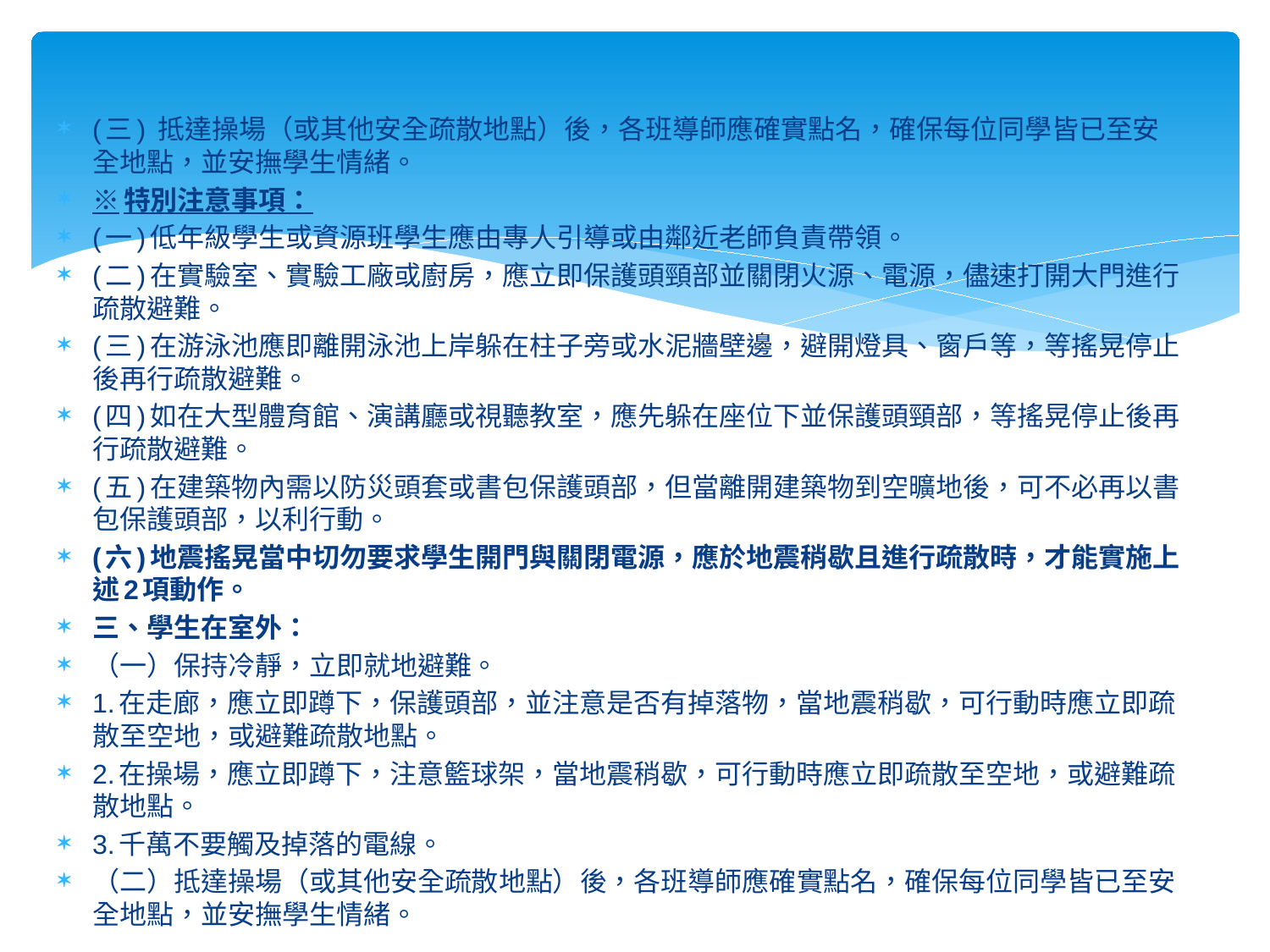

(三) 抵達操場（或其他安全疏散地點）後，各班導師應確實點名，確保每位同學皆已至安全地點，並安撫學生情緒。
※特別注意事項：
(一)低年級學生或資源班學生應由專人引導或由鄰近老師負責帶領。
(二)在實驗室、實驗工廠或廚房，應立即保護頭頸部並關閉火源、電源，儘速打開大門進行疏散避難。
(三)在游泳池應即離開泳池上岸躲在柱子旁或水泥牆壁邊，避開燈具、窗戶等，等搖晃停止後再行疏散避難。
(四)如在大型體育館、演講廳或視聽教室，應先躲在座位下並保護頭頸部，等搖晃停止後再行疏散避難。
(五)在建築物內需以防災頭套或書包保護頭部，但當離開建築物到空曠地後，可不必再以書包保護頭部，以利行動。
(六)地震搖晃當中切勿要求學生開門與關閉電源，應於地震稍歇且進行疏散時，才能實施上述2項動作。
三、學生在室外：
（一）保持冷靜，立即就地避難。
1.在走廊，應立即蹲下，保護頭部，並注意是否有掉落物，當地震稍歇，可行動時應立即疏散至空地，或避難疏散地點。
2.在操場，應立即蹲下，注意籃球架，當地震稍歇，可行動時應立即疏散至空地，或避難疏散地點。
3.千萬不要觸及掉落的電線。
（二）抵達操場（或其他安全疏散地點）後，各班導師應確實點名，確保每位同學皆已至安全地點，並安撫學生情緒。